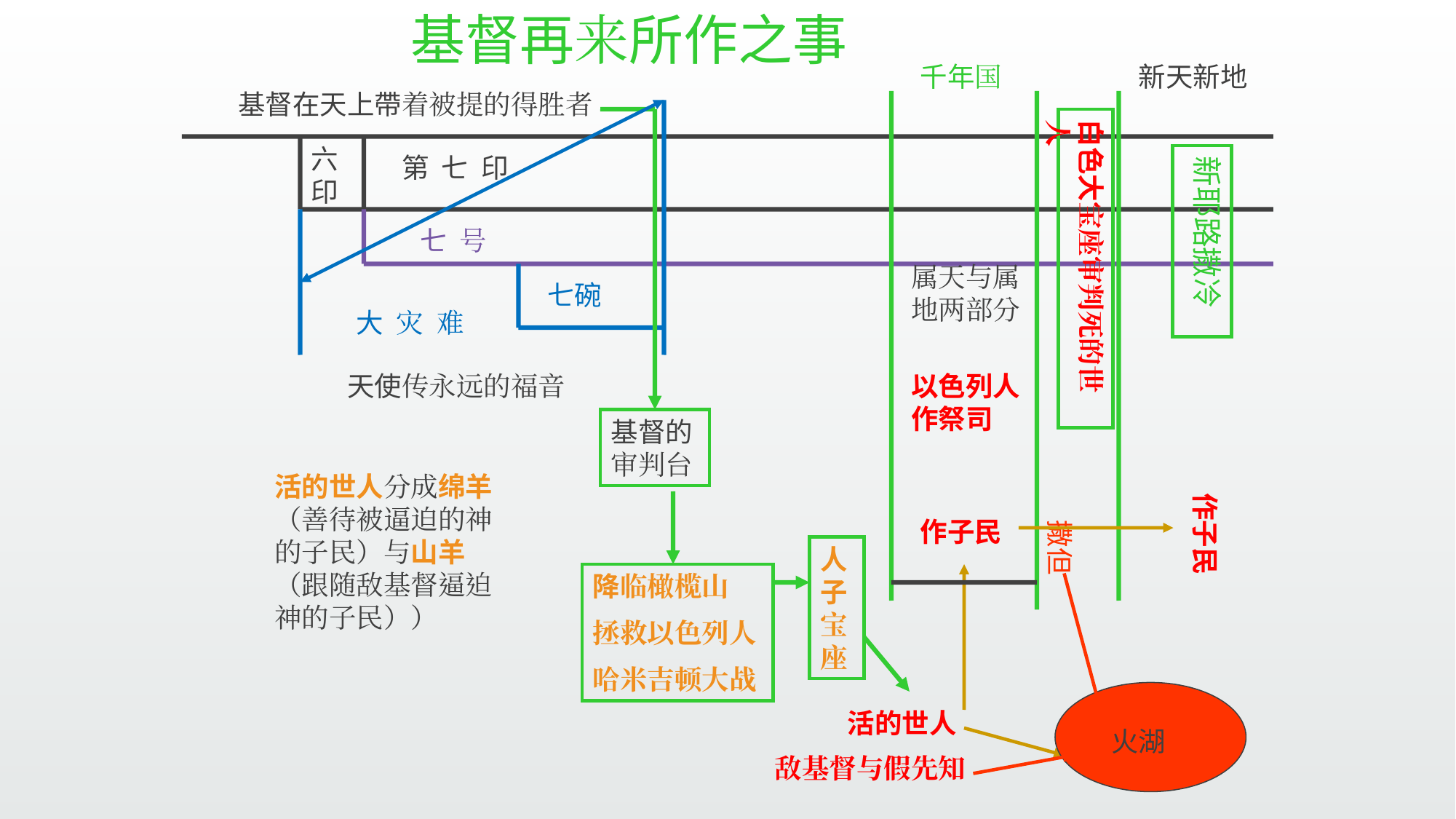

基督再来所作之事
千年国
新天新地
基督在天上帶着被提的得胜者

白色大宝座审判死的世人

六印

新耶路撒冷
第  七  印

七  号
属天与属地两部分

七碗
大  灾  难

以色列人作祭司
天使传永远的福音
基督的审判台
活的世人分成绵羊（善待被逼迫的神的子民）与山羊（跟随敌基督逼迫神的子民））
作子民

撒但
作子民

人子宝座
降临橄榄山
拯救以色列人
哈米吉顿大战

活的世人
火湖

敌基督与假先知